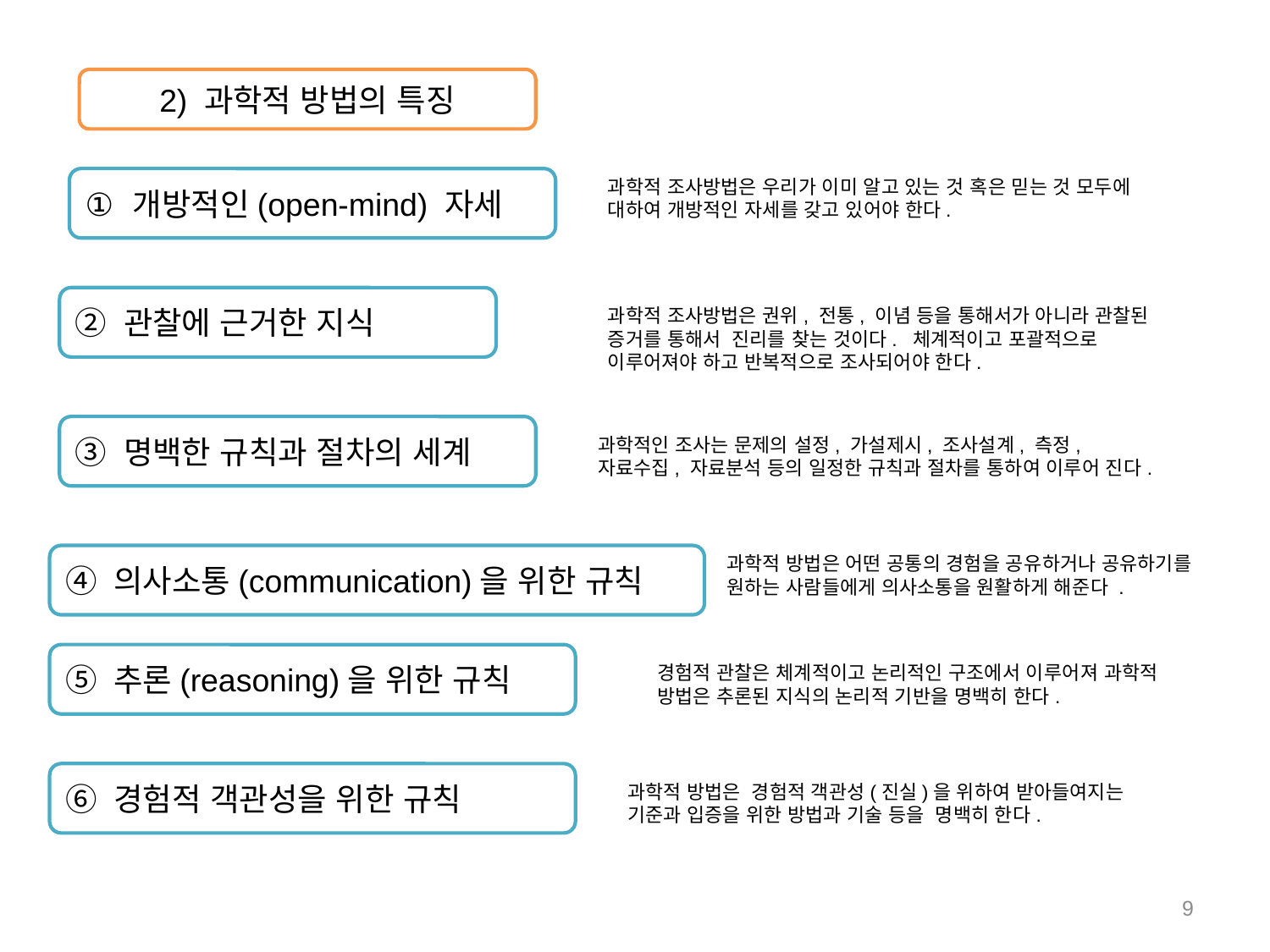

2) 과학적 방법의 특징
개방적인(open-mind) 자세
과학적 조사방법은 우리가 이미 알고 있는 것 혹은 믿는 것 모두에 대하여 개방적인 자세를 갖고 있어야 한다.
② 관찰에 근거한 지식
과학적 조사방법은 권위, 전통, 이념 등을 통해서가 아니라 관찰된 증거를 통해서  진리를 찾는 것이다.  체계적이고 포괄적으로 이루어져야 하고 반복적으로 조사되어야 한다.
③ 명백한 규칙과 절차의 세계
과학적인 조사는 문제의 설정, 가설제시, 조사설계, 측정, 자료수집, 자료분석 등의 일정한 규칙과 절차를 통하여 이루어 진다.
④ 의사소통(communication)을 위한 규칙
과학적 방법은 어떤 공통의 경험을 공유하거나 공유하기를 원하는 사람들에게 의사소통을 원활하게 해준다 .
⑤ 추론(reasoning)을 위한 규칙
경험적 관찰은 체계적이고 논리적인 구조에서 이루어져 과학적 방법은 추론된 지식의 논리적 기반을 명백히 한다.
⑥ 경험적 객관성을 위한 규칙
과학적 방법은  경험적 객관성(진실)을 위하여 받아들여지는 기준과 입증을 위한 방법과 기술 등을  명백히 한다.
9